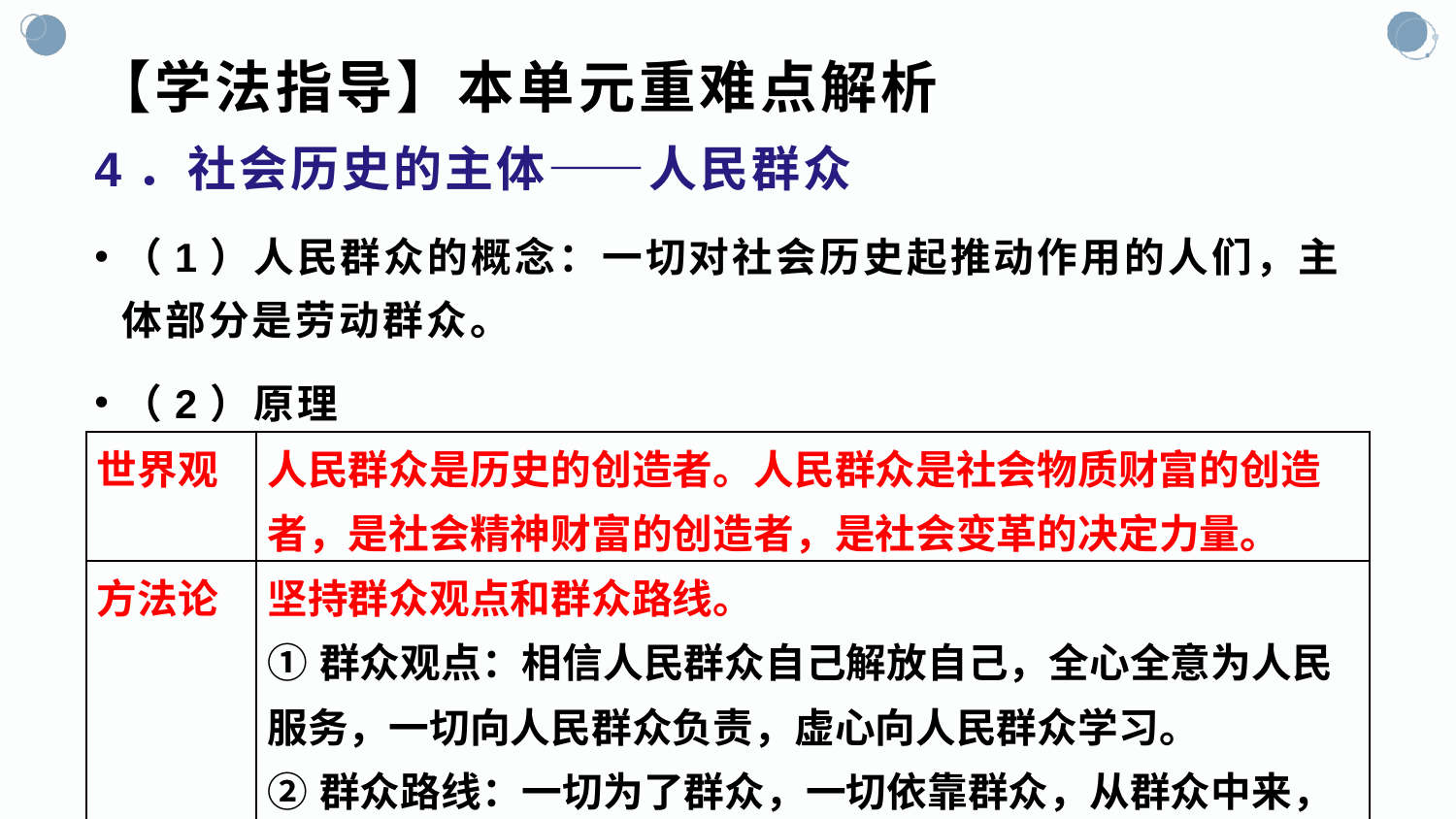

# 【学法指导】本单元重难点解析
4．社会历史的主体——人民群众
（1）人民群众的概念：一切对社会历史起推动作用的人们，主体部分是劳动群众。
（2）原理

| 世界观 | 人民群众是历史的创造者。人民群众是社会物质财富的创造者，是社会精神财富的创造者，是社会变革的决定力量。 |
| --- | --- |
| 方法论 | 坚持群众观点和群众路线。 ①群众观点：相信人民群众自己解放自己，全心全意为人民服务，一切向人民群众负责，虚心向人民群众学习。 ②群众路线：一切为了群众，一切依靠群众，从群众中来，到群众中去。 |